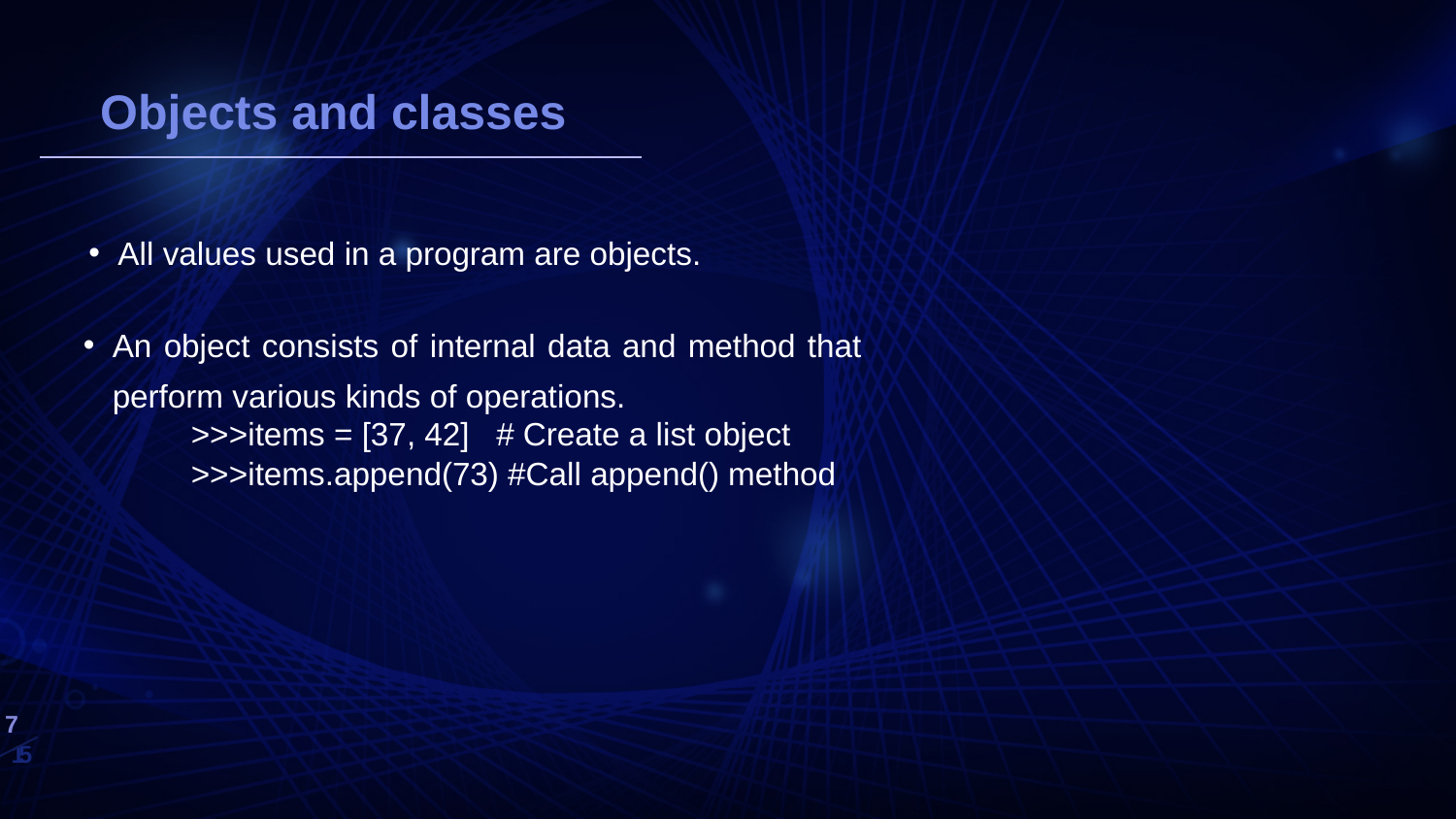

# 생각해보기
Objects and classes
All values used in a program are objects.
An object consists of internal data and method that perform various kinds of operations.
            >>>items = [37, 42]   # Create a list object
            >>>items.append(73) #Call append() method